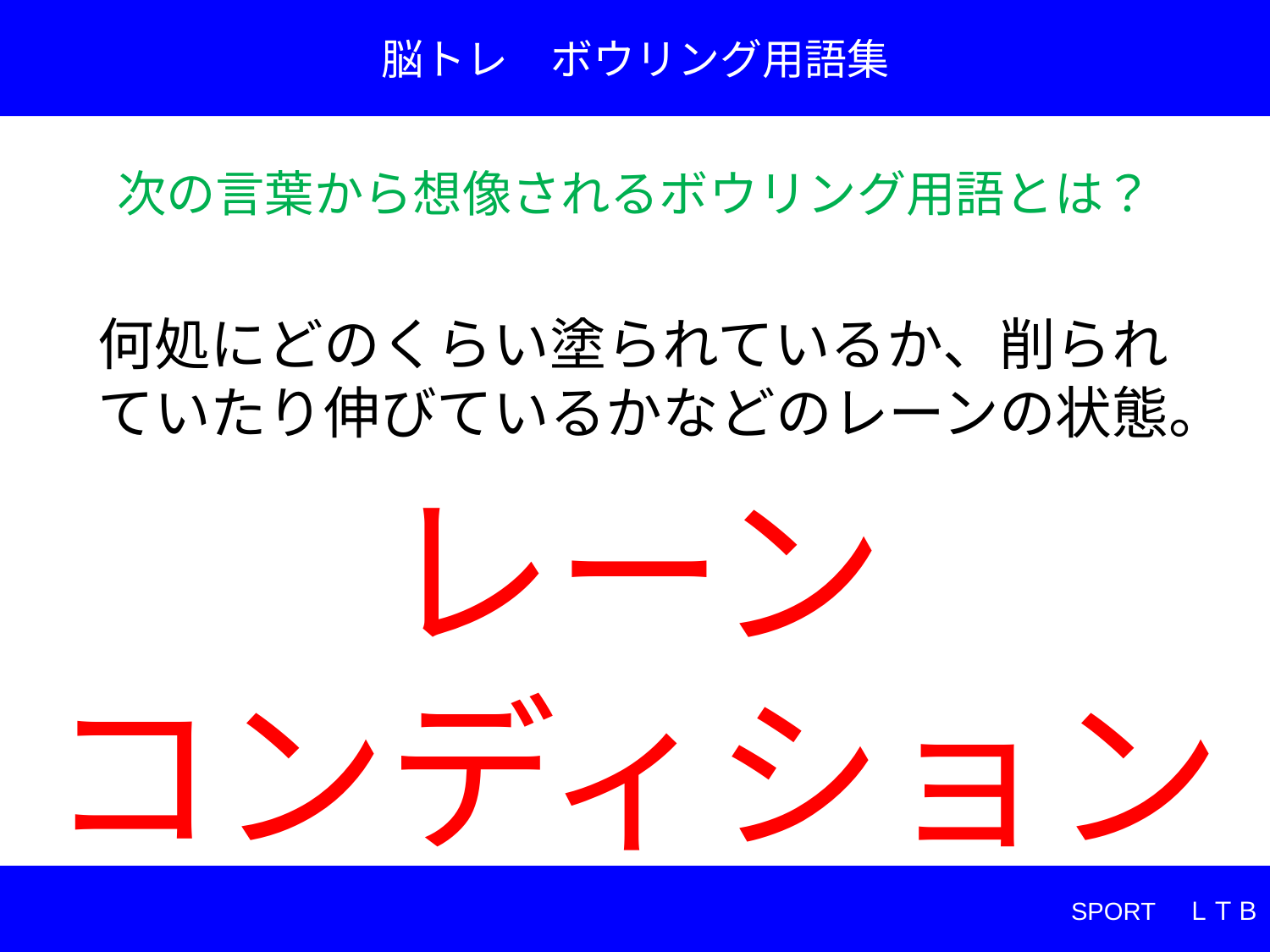

脳トレ　ボウリング用語集
次の言葉から想像されるボウリング用語とは？
何処にどのくらい塗られているか、削られていたり伸びているかなどのレーンの状態。
# レーン コンディション
SPORT　ＬＴＢ